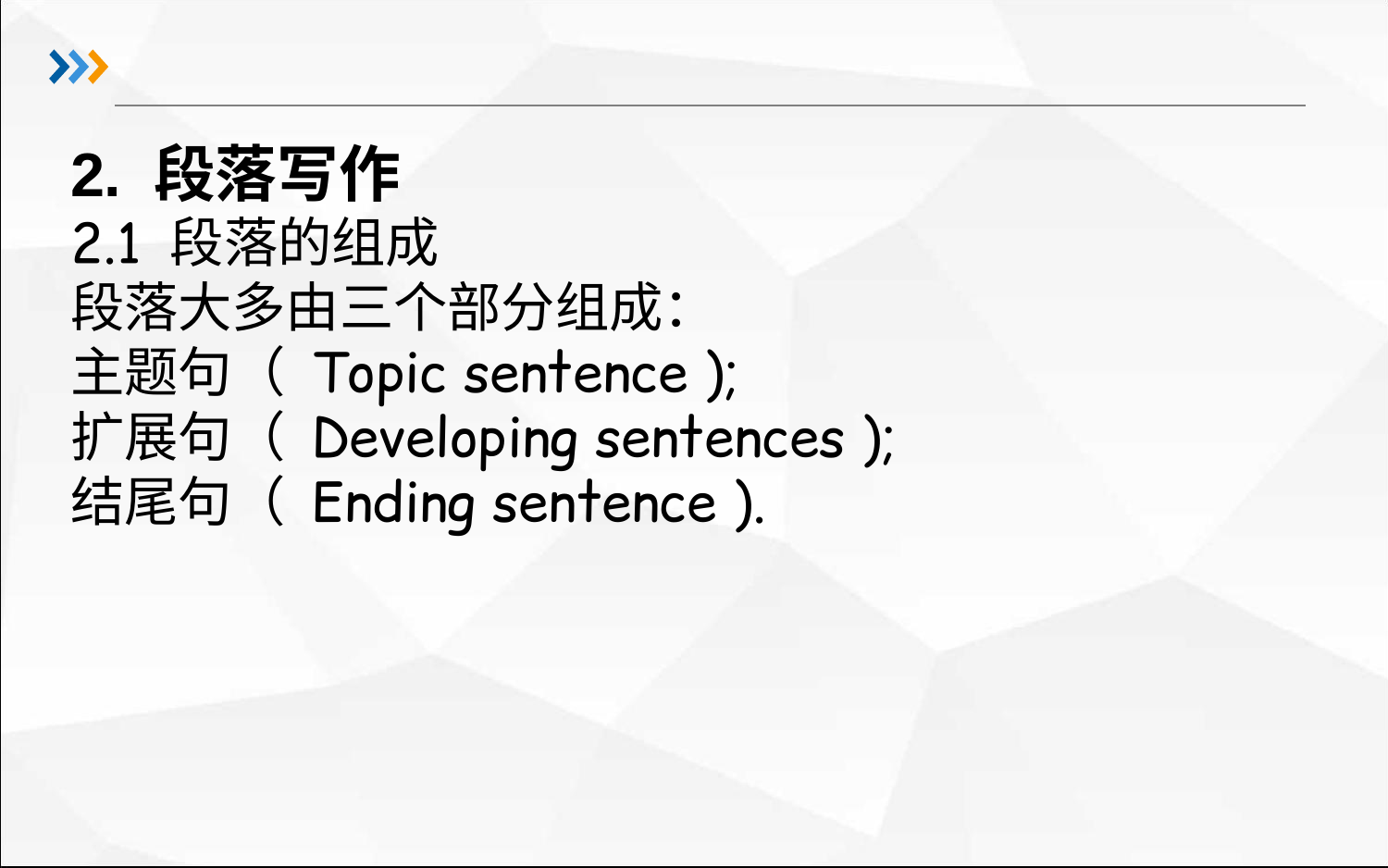

2. 段落写作
2.1 段落的组成
段落大多由三个部分组成：
主题句（ Topic sentence );
扩展句（ Developing sentences );
结尾句（ Ending sentence ).